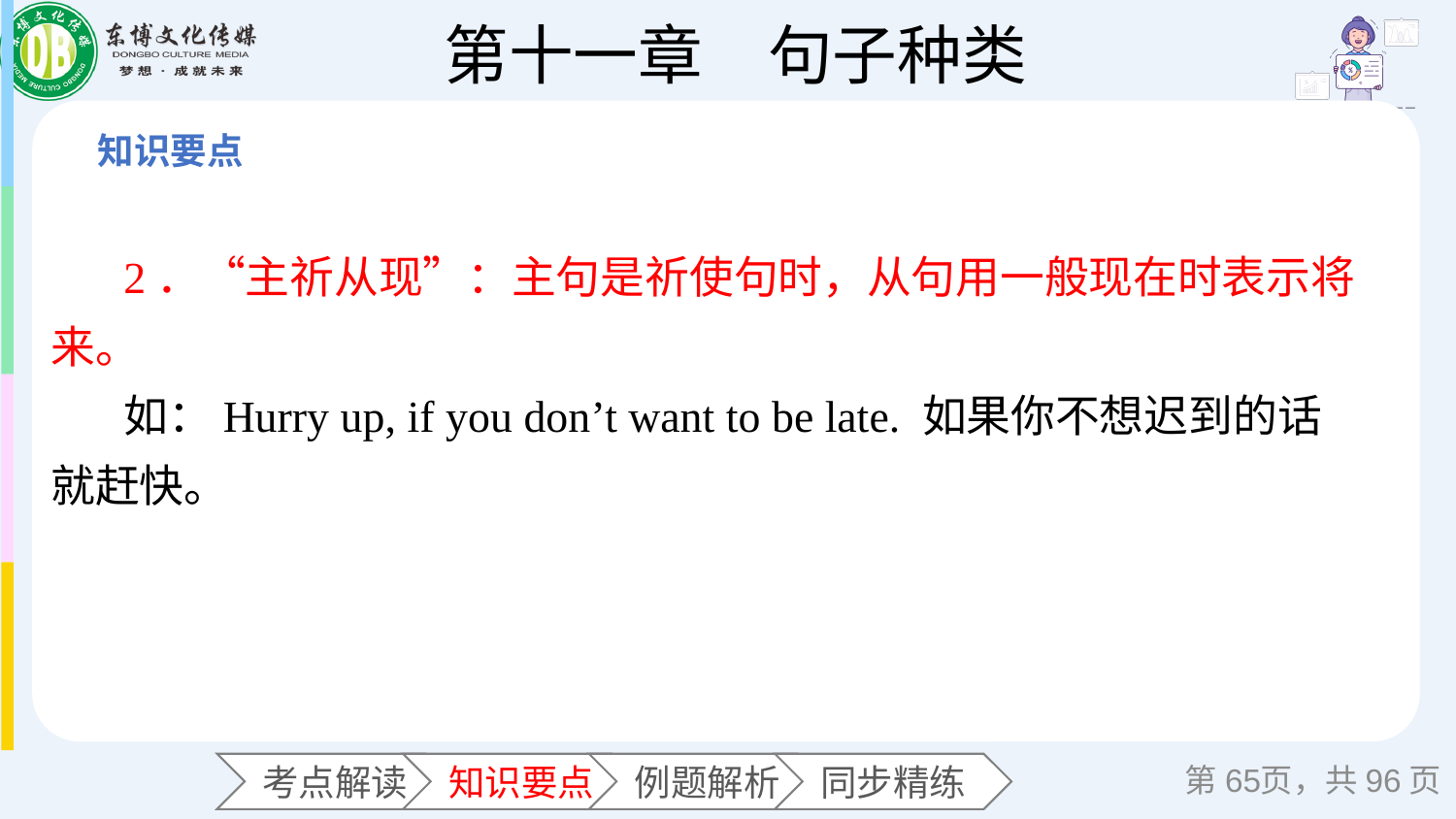

2．“主祈从现”：主句是祈使句时，从句用一般现在时表示将来。
如：Hurry up, if you don’t want to be late. 如果你不想迟到的话就赶快。

第65页，共96页